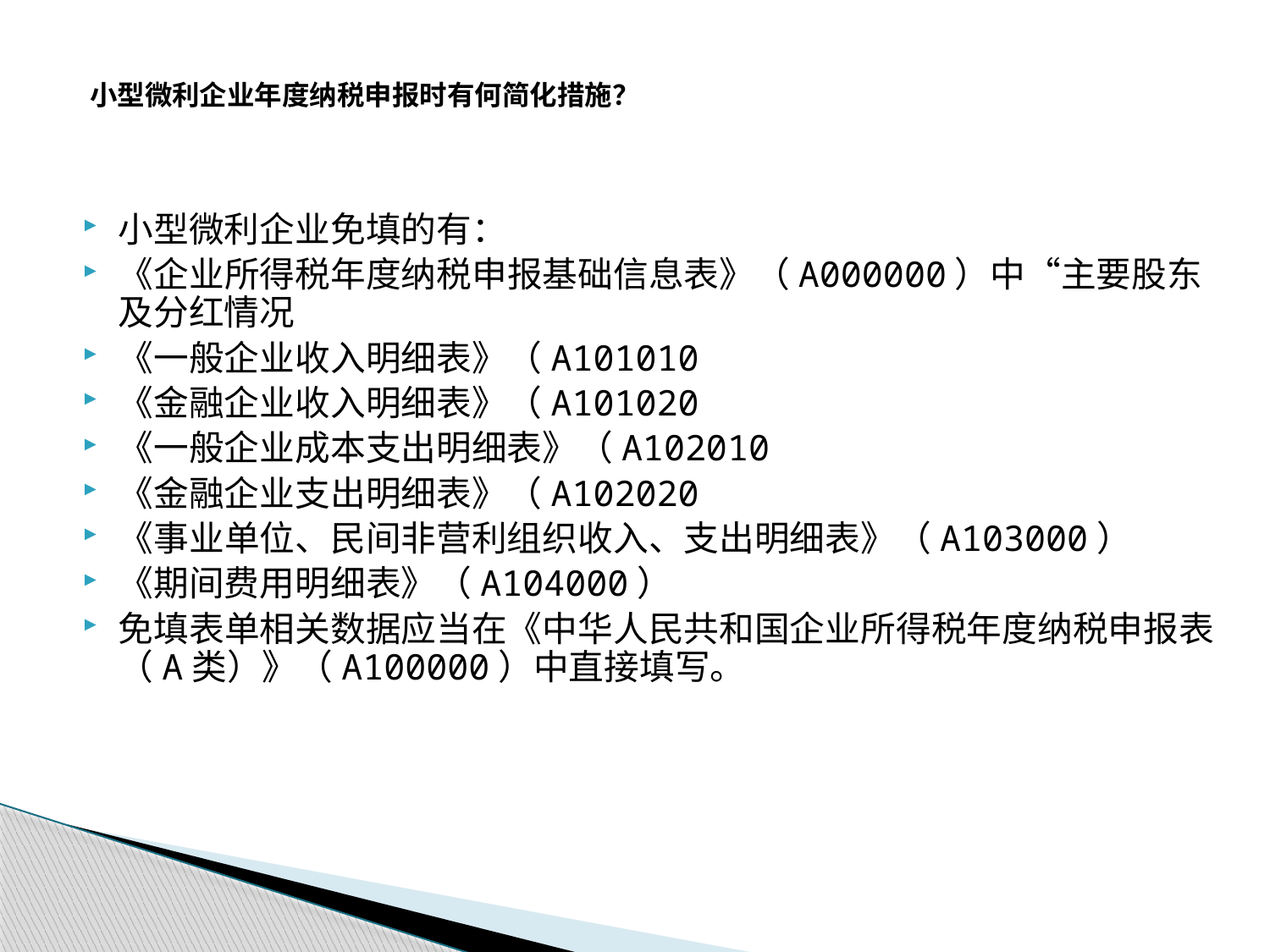

小型微利企业年度纳税申报时有何简化措施？

小型微利企业免填的有：
《企业所得税年度纳税申报基础信息表》（A000000）中“主要股东及分红情况
《一般企业收入明细表》（A101010
《金融企业收入明细表》（A101020
《一般企业成本支出明细表》（A102010
《金融企业支出明细表》（A102020
《事业单位、民间非营利组织收入、支出明细表》（A103000）
《期间费用明细表》（A104000）
免填表单相关数据应当在《中华人民共和国企业所得税年度纳税申报表（A类）》（A100000）中直接填写。